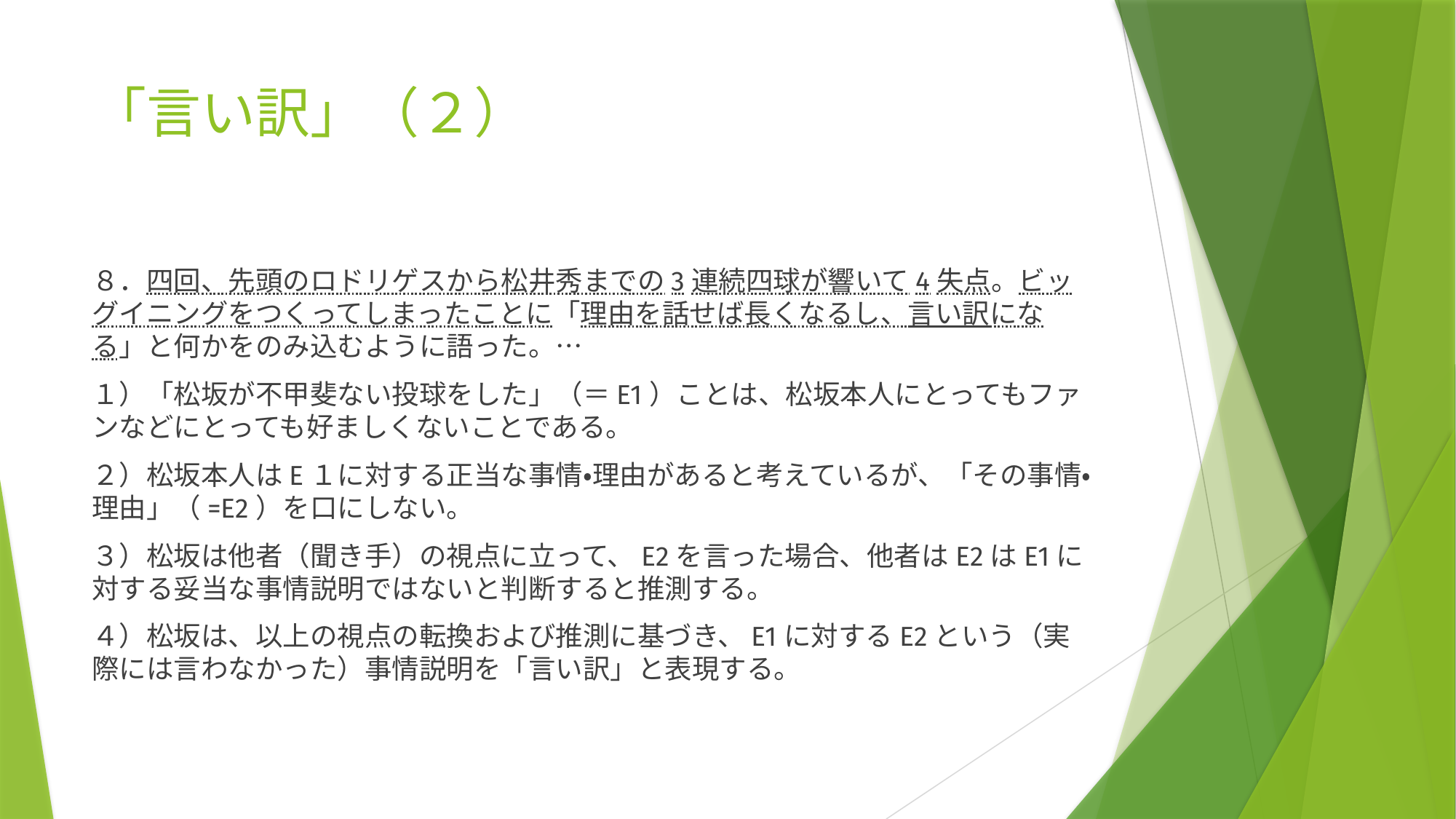

# 「言い訳」（２）
８．四回、先頭のロドリゲスから松井秀までの3連続四球が響いて4失点。ビッグイニングをつくってしまったことに「理由を話せば長くなるし、言い訳になる」と何かをのみ込むように語った。…
１）「松坂が不甲斐ない投球をした」（＝E1）ことは、松坂本人にとってもファンなどにとっても好ましくないことである。
２）松坂本人はE１に対する正当な事情・理由があると考えているが、「その事情・理由」（=E2）を口にしない。
３）松坂は他者（聞き手）の視点に立って、E2を言った場合、他者はE2はE1に対する妥当な事情説明ではないと判断すると推測する。
４）松坂は、以上の視点の転換および推測に基づき、E1に対するE2という（実際には言わなかった）事情説明を「言い訳」と表現する。